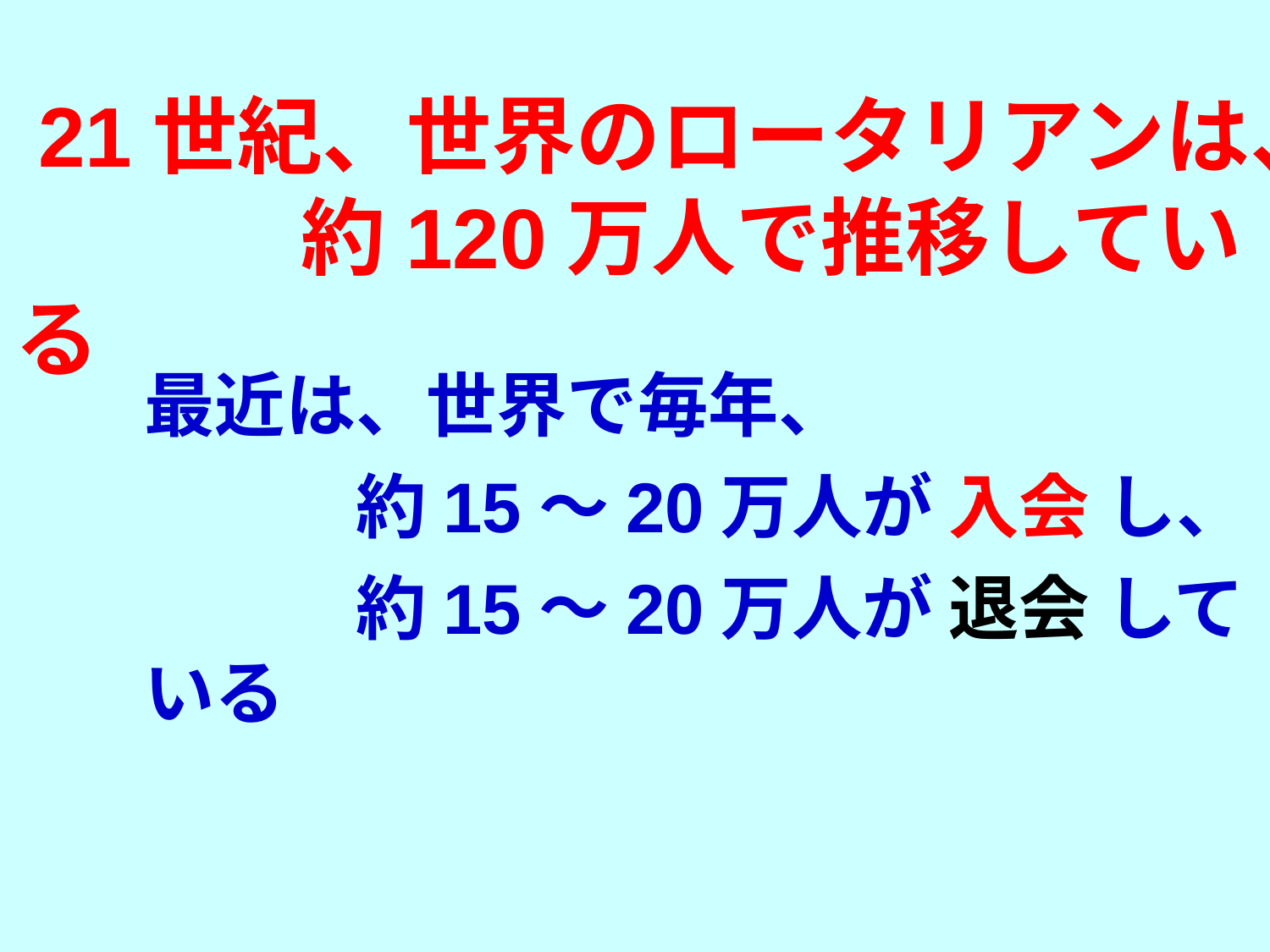

21世紀、世界のロータリアンは、
    　　 約120万人で推移している
最近は、世界で毎年、

　　　約15～20万人が 入会 し、

　　　約15～20万人が 退会 している